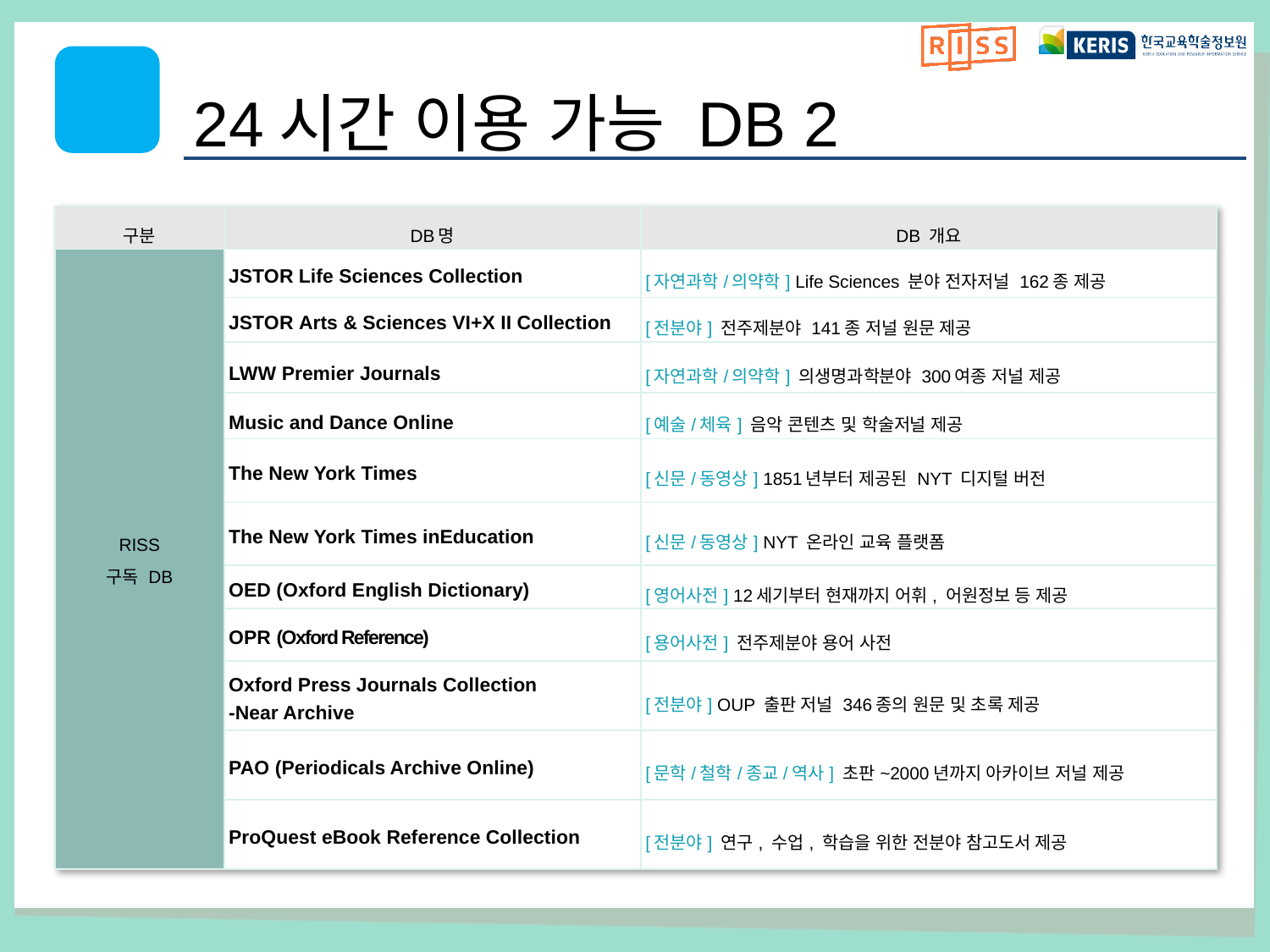

# 24시간 이용 가능 DB 2
| 구분 | DB명 | DB 개요 |
| --- | --- | --- |
| RISS 구독 DB | JSTOR Life Sciences Collection | [자연과학/의약학] Life Sciences 분야 전자저널 162종 제공 |
|  | JSTOR Arts & Sciences VI+X II Collection | [전분야] 전주제분야 141종 저널 원문 제공 |
|  | LWW Premier Journals | [자연과학/의약학] 의생명과학분야 300여종 저널 제공 |
|  | Music and Dance Online | [예술/체육] 음악 콘텐츠 및 학술저널 제공 |
|  | The New York Times | [신문/동영상] 1851년부터 제공된 NYT 디지털 버전 |
|  | The New York Times inEducation | [신문/동영상] NYT 온라인 교육 플랫폼 |
|  | OED (Oxford English Dictionary) | [영어사전] 12세기부터 현재까지 어휘, 어원정보 등 제공 |
|  | OPR (Oxford Reference) | [용어사전] 전주제분야 용어 사전 |
|  | Oxford Press Journals Collection -Near Archive | [전분야] OUP 출판 저널 346종의 원문 및 초록 제공 |
|  | PAO (Periodicals Archive Online) | [문학/철학/종교/역사] 초판~2000년까지 아카이브 저널 제공 |
|  | ProQuest eBook Reference Collection | [전분야] 연구, 수업, 학습을 위한 전분야 참고도서 제공 |